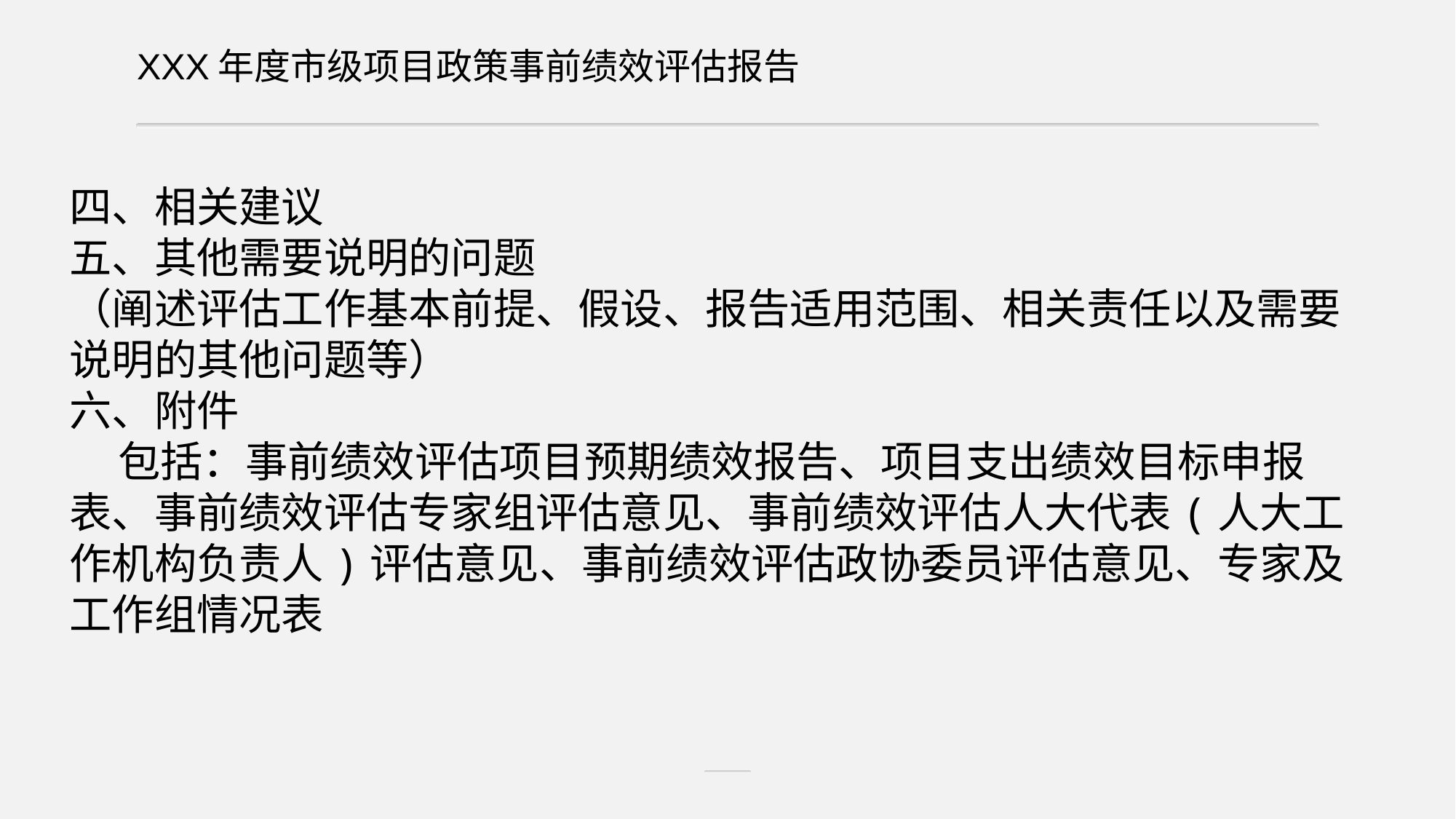

XXX年度市级项目政策事前绩效评估报告
四、相关建议五、其他需要说明的问题（阐述评估工作基本前提、假设、报告适用范围、相关责任以及需要说明的其他问题等）六、附件包括：事前绩效评估项目预期绩效报告、项目支出绩效目标申报表、事前绩效评估专家组评估意见、事前绩效评估人大代表(人大工作机构负责人)评估意见、事前绩效评估政协委员评估意见、专家及工作组情况表
57